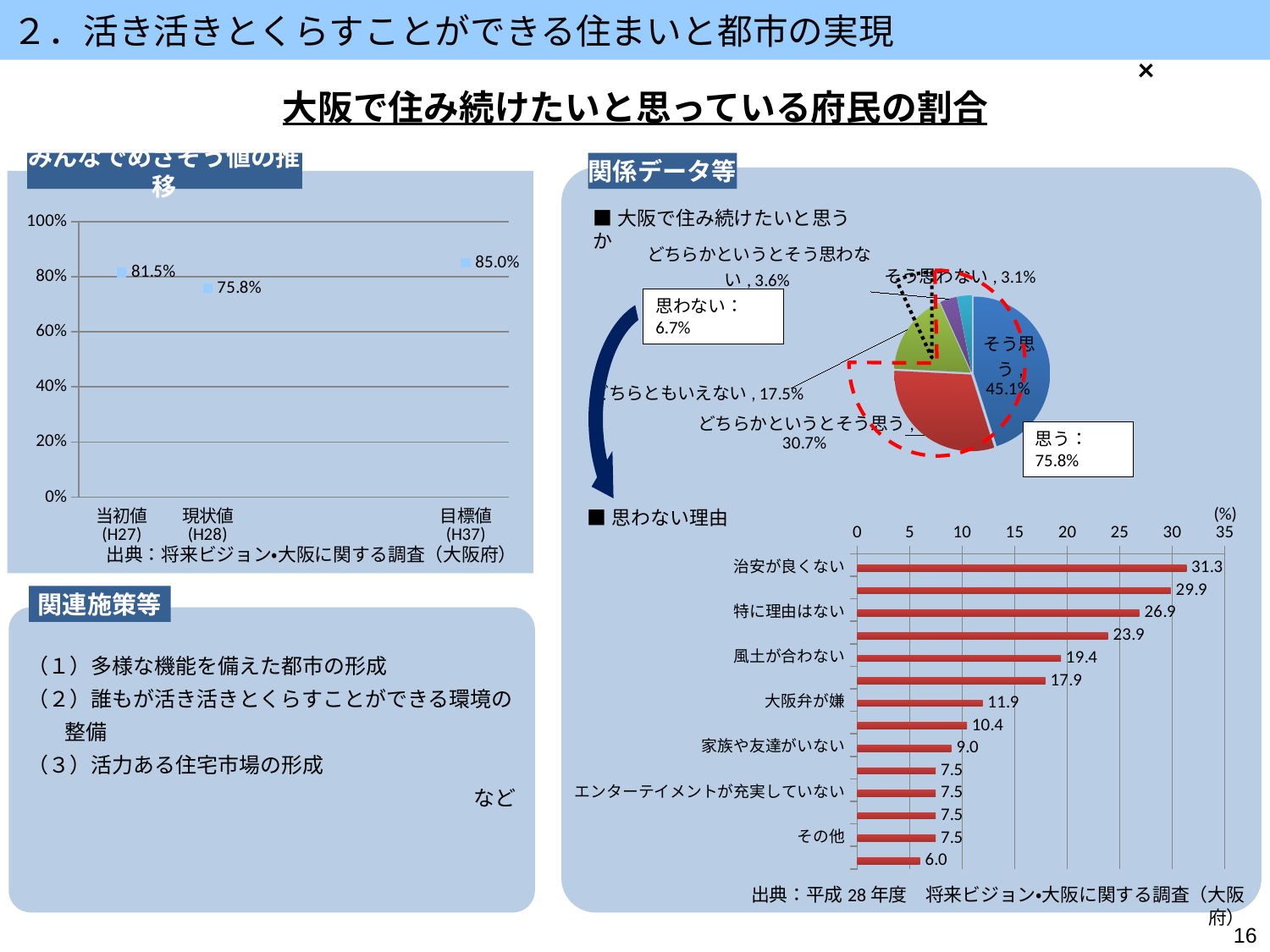

２．活き活きとくらすことができる住まいと都市の実現
評価：×
大阪で住み続けたいと思っている府民の割合
みんなでめざそう値の推移
関係データ等

■大阪で住み続けたいと思うか

### Chart

| Category |  |
|---|---|
| 当初値
(H27) | 0.815 |
| 現状値
(H28) | 0.758 |
|  | None |
|  | None |
| 目標値
(H37) | 0.85 |

### Chart

| Category |  |
|---|---|
| そう思う | 45.1 |
| どちらかというとそう思う | 30.7 |
| どちらともいえない | 17.5 |
| どちらかというとそう思わない | 3.6 |
| そう思わない | 3.1 |

思わない：6.7%
思う：75.8%
(%)
■思わない理由

### Chart

| Category |  |  |
|---|---|---|
| 治安が良くない | None | 31.34328358208955 |
| 山や川などの自然が少なくごみごみしている | None | 29.850746268656717 |
| 特に理由はない | None | 26.865671641791046 |
| 住環境が良くない | None | 23.880597014925375 |
| 風土が合わない | None | 19.402985074626866 |
| 物価が高い | None | 17.91044776119403 |
| 大阪弁が嫌 | None | 11.940298507462687 |
| 希望する仕事がない | None | 10.447761194029852 |
| 家族や友達がいない | None | 8.955223880597014 |
| 不便 | None | 7.462686567164179 |
| エンターテイメントが充実していない | None | 7.462686567164179 |
| 教育が充実していない | None | 7.462686567164179 |
| その他 | None | 7.462686567164179 |
| 食文化が合わない | None | 5.970149253731344 |
出典：将来ビジョン・大阪に関する調査（大阪府）
関連施策等

（１）多様な機能を備えた都市の形成
（２）誰もが活き活きとくらすことができる環境の整備
（３）活力ある住宅市場の形成
など
出典：平成28年度　将来ビジョン・大阪に関する調査（大阪府）
16